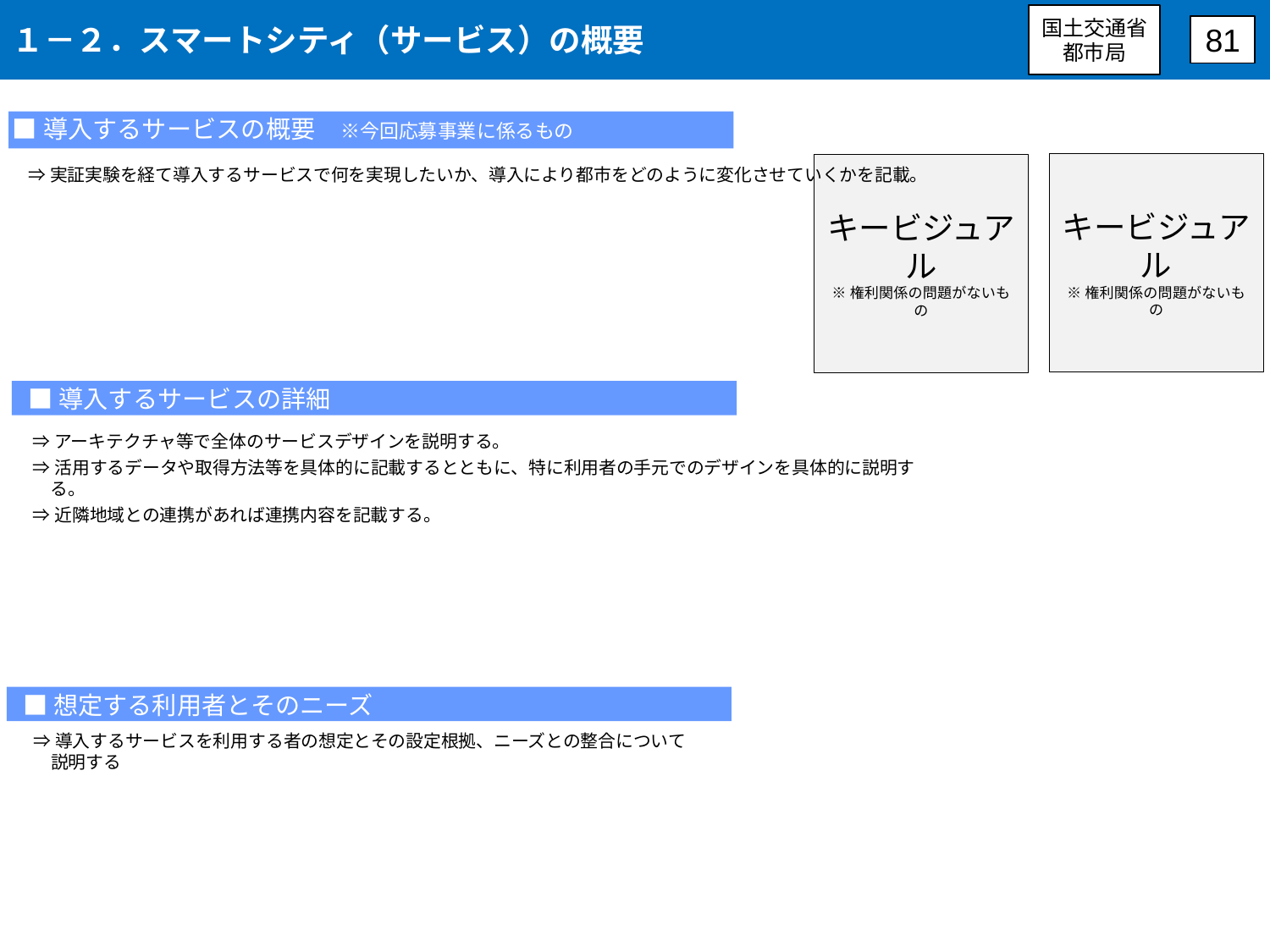

１－２．スマートシティ（サービス）の概要
国土交通省
都市局
81
■導入するサービスの概要　※今回応募事業に係るもの

キービジュアル
※権利関係の問題がないもの
キービジュアル
※権利関係の問題がないもの
⇒実証実験を経て導入するサービスで何を実現したいか、導入により都市をどのように変化させていくかを記載。

■導入するサービスの詳細
⇒アーキテクチャ等で全体のサービスデザインを説明する。
⇒活用するデータや取得方法等を具体的に記載するとともに、特に利用者の手元でのデザインを具体的に説明する。
⇒近隣地域との連携があれば連携内容を記載する。

■想定する利用者とそのニーズ
⇒導入するサービスを利用する者の想定とその設定根拠、ニーズとの整合について説明する